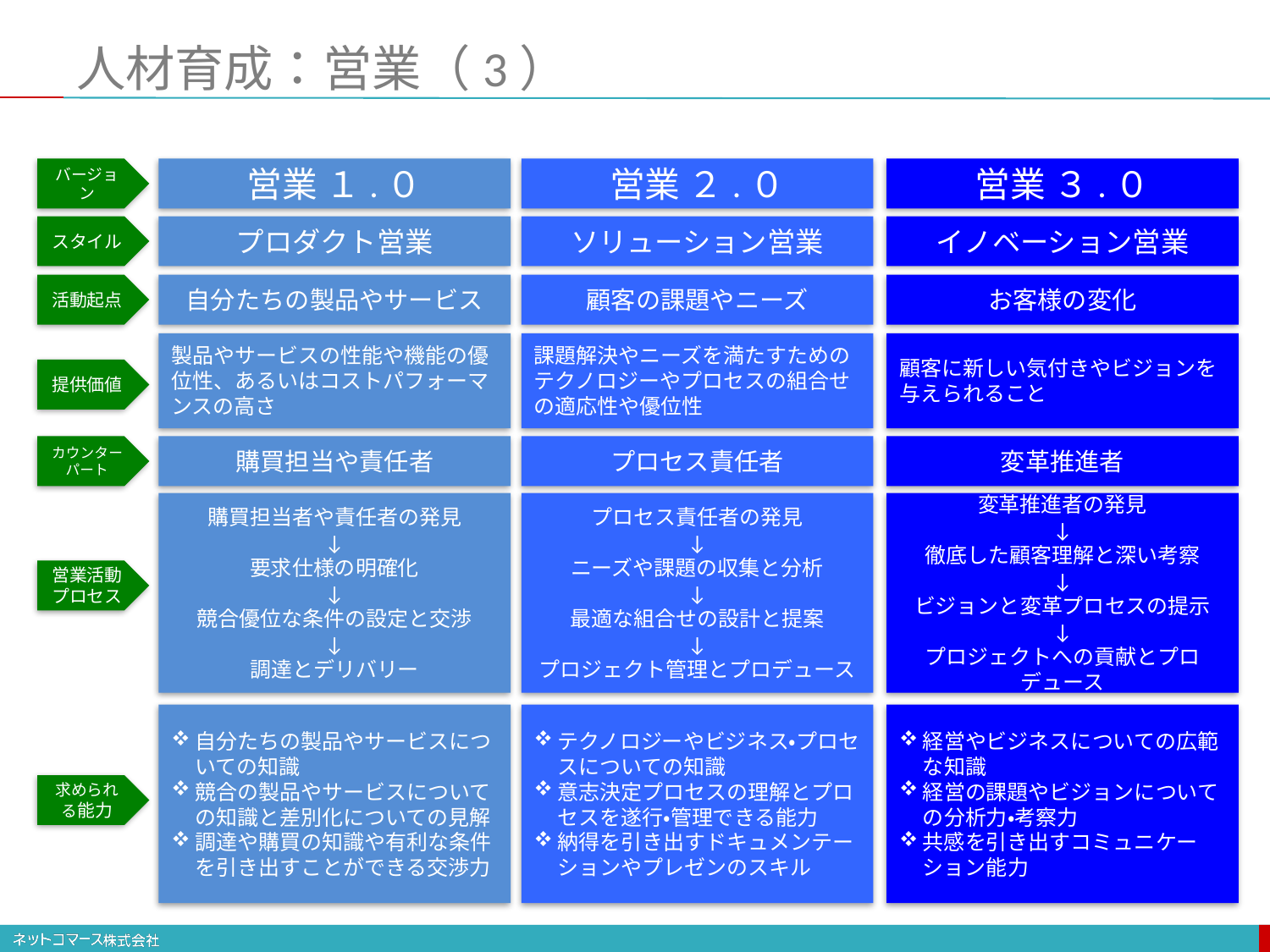

# 人材育成：営業（3）
バージョン
営業 １.０
営業 ２.０
営業 ３.０
スタイル
プロダクト営業
ソリューション営業
イノベーション営業
活動起点
自分たちの製品やサービス
顧客の課題やニーズ
お客様の変化
製品やサービスの性能や機能の優位性、あるいはコストパフォーマンスの高さ
課題解決やニーズを満たすためのテクノロジーやプロセスの組合せの適応性や優位性
顧客に新しい気付きやビジョンを与えられること
提供価値
カウンターパート
購買担当や責任者
プロセス責任者
変革推進者
購買担当者や責任者の発見
↓
要求仕様の明確化
↓
競合優位な条件の設定と交渉
↓
調達とデリバリー
プロセス責任者の発見
↓
ニーズや課題の収集と分析
↓
最適な組合せの設計と提案
↓
プロジェクト管理とプロデュース
変革推進者の発見
↓
徹底した顧客理解と深い考察
↓
ビジョンと変革プロセスの提示
↓
プロジェクトへの貢献とプロデュース
営業活動
プロセス
自分たちの製品やサービスについての知識
競合の製品やサービスについての知識と差別化についての見解
調達や購買の知識や有利な条件を引き出すことができる交渉力
テクノロジーやビジネス・プロセスについての知識
意志決定プロセスの理解とプロセスを遂行・管理できる能力
納得を引き出すドキュメンテーションやプレゼンのスキル
経営やビジネスについての広範な知識
経営の課題やビジョンについての分析力・考察力
共感を引き出すコミュニケーション能力
求められる能力